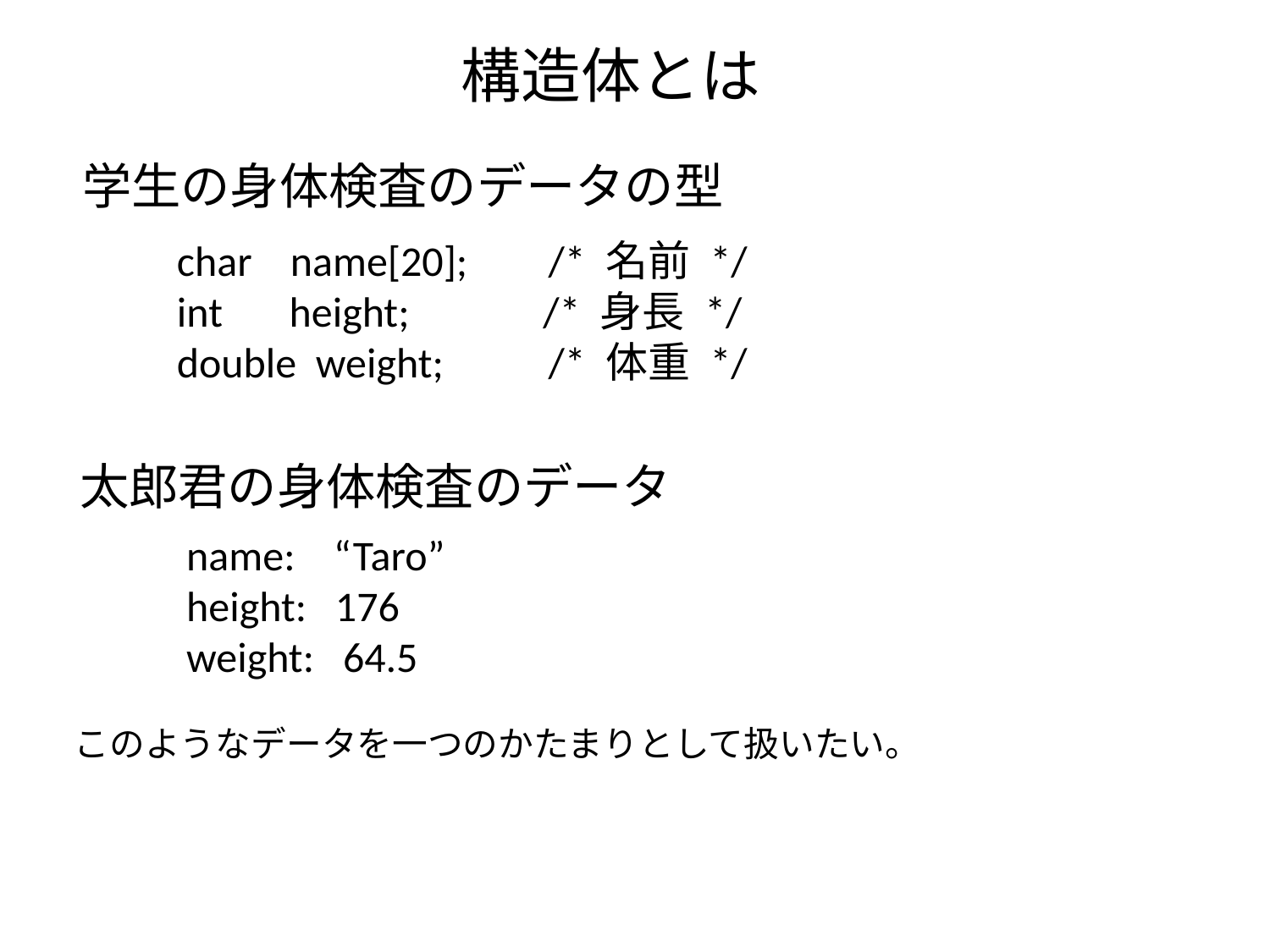

# 構造体とは
学生の身体検査のデータの型
 char    name[20];	/* 名前 */
 int       height;              /* 身長 */
 double  weight;	/* 体重 */
太郎君の身体検査のデータ
 name:    “Taro”
 height:   176
 weight:   64.5
このようなデータを一つのかたまりとして扱いたい。